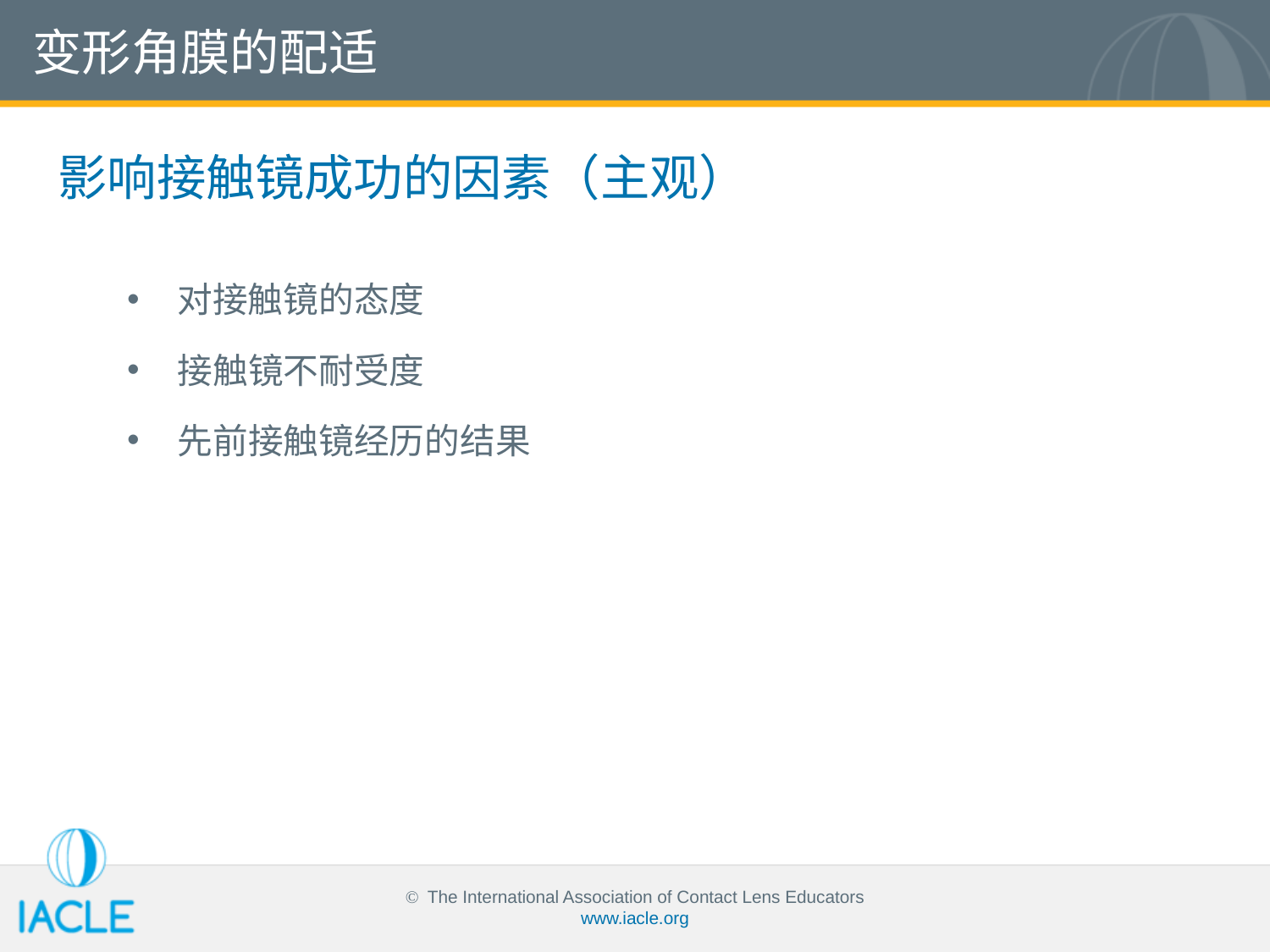

变形角膜的配适
影响接触镜成功的因素（主观）
对接触镜的态度
接触镜不耐受度
先前接触镜经历的结果